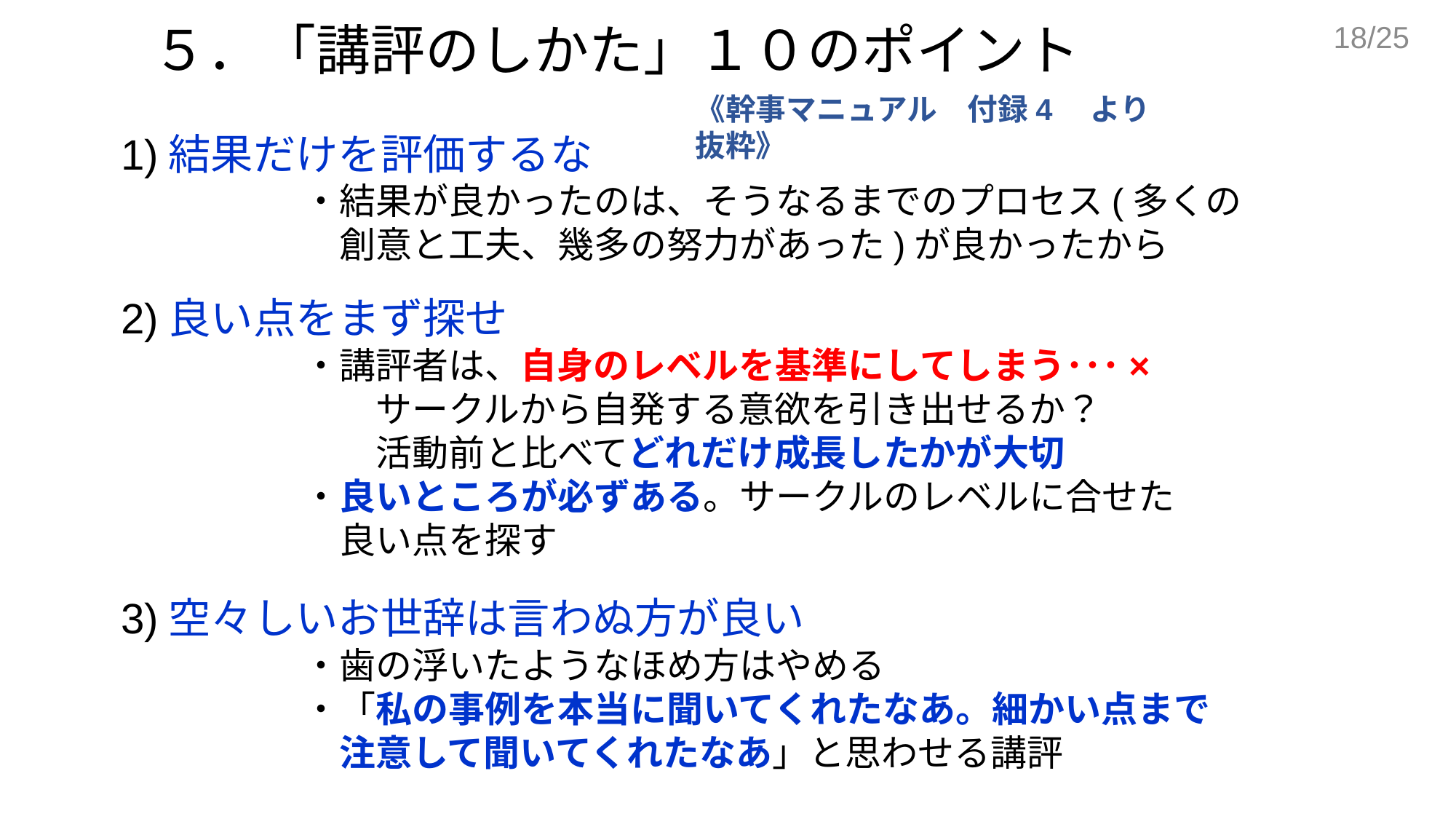

18/25
５．「講評のしかた」１０のポイント
《幹事マニュアル　付録4　より抜粋》
1)結果だけを評価するな
　　　　　・結果が良かったのは、そうなるまでのプロセス(多くの
　　　　　　創意と工夫、幾多の努力があった)が良かったから
2)良い点をまず探せ
　　　　　・講評者は、自身のレベルを基準にしてしまう･･･×
　　　　　　　サークルから自発する意欲を引き出せるか？
　　　　　　　活動前と比べてどれだけ成長したかが大切
　　　　　・良いところが必ずある。サークルのレベルに合せた
　　　　　　良い点を探す
3)空々しいお世辞は言わぬ方が良い
　　　　　・歯の浮いたようなほめ方はやめる
　　　　　・「私の事例を本当に聞いてくれたなあ。細かい点まで
　　　　　　注意して聞いてくれたなあ」と思わせる講評